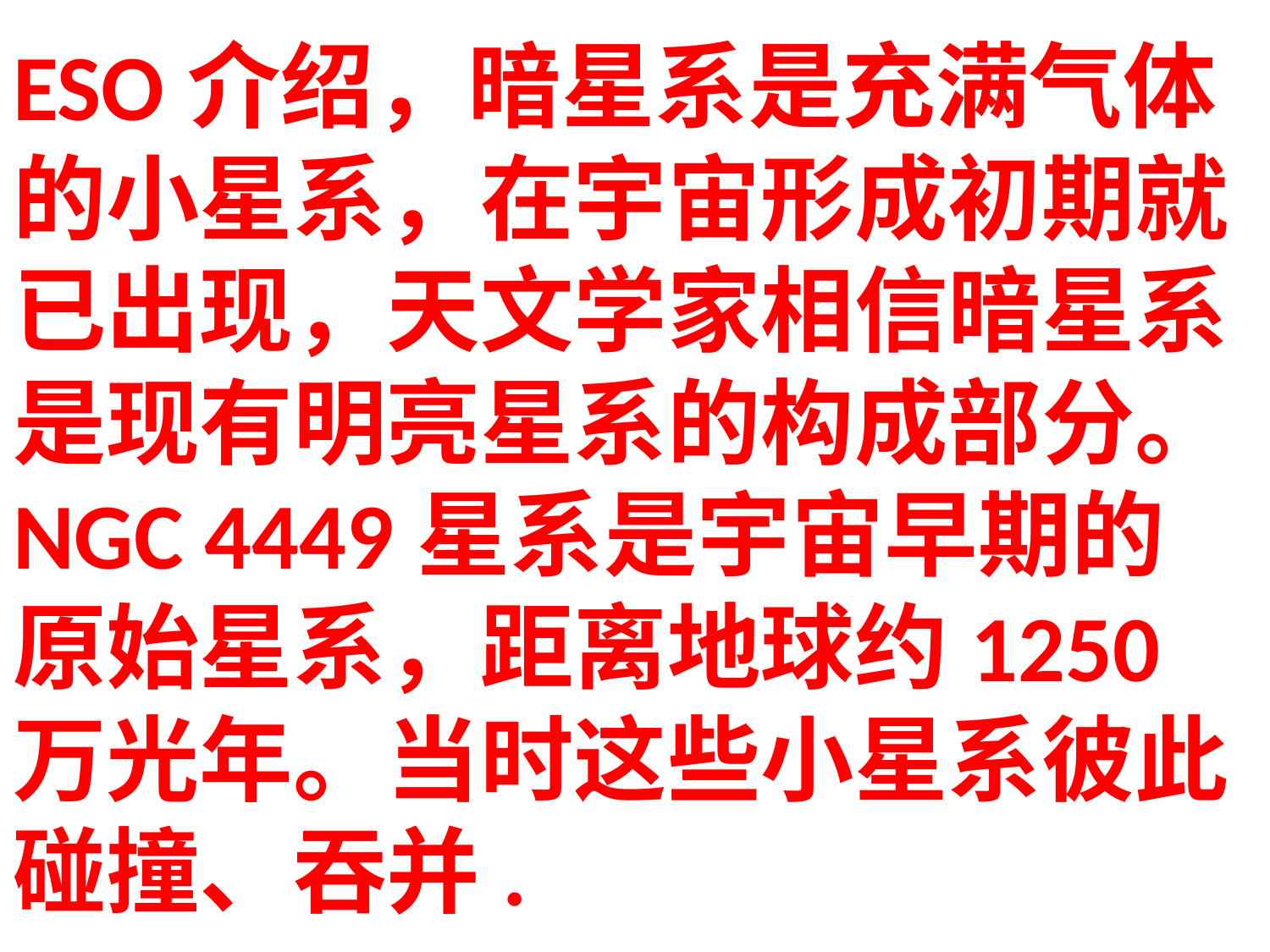

# ESO介绍，暗星系是充满气体的小星系，在宇宙形成初期就已出现，天文学家相信暗星系是现有明亮星系的构成部分。 NGC 4449星系是宇宙早期的原始星系，距离地球约1250万光年。当时这些小星系彼此碰撞、吞并.